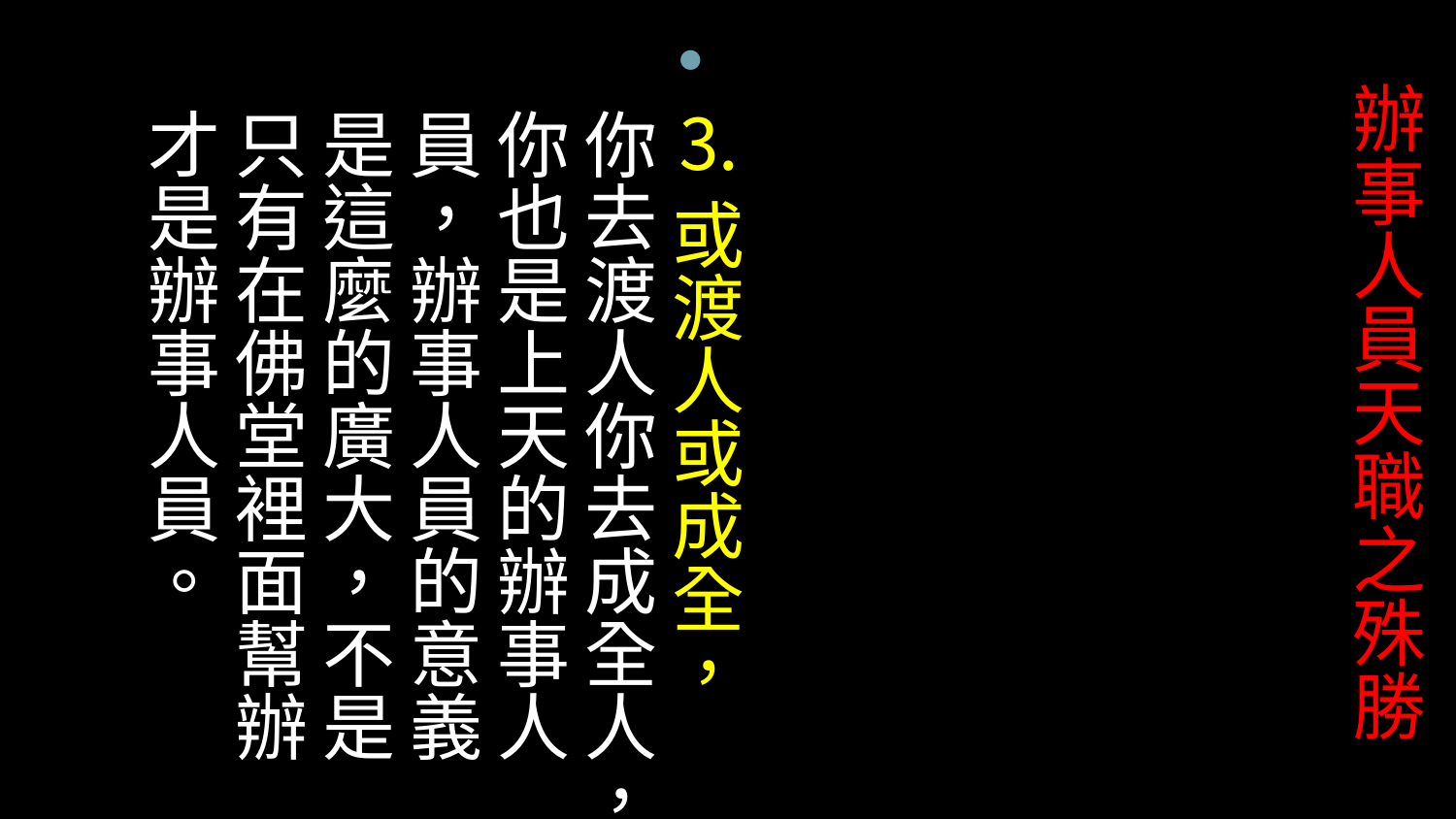

# 辦事人員天職之殊勝
⒊或渡人或成全，你去渡人你去成全人，你也是上天的辦事人員，辦事人員的意義是這麼的廣大，不是只有在佛堂裡面幫辦才是辦事人員。